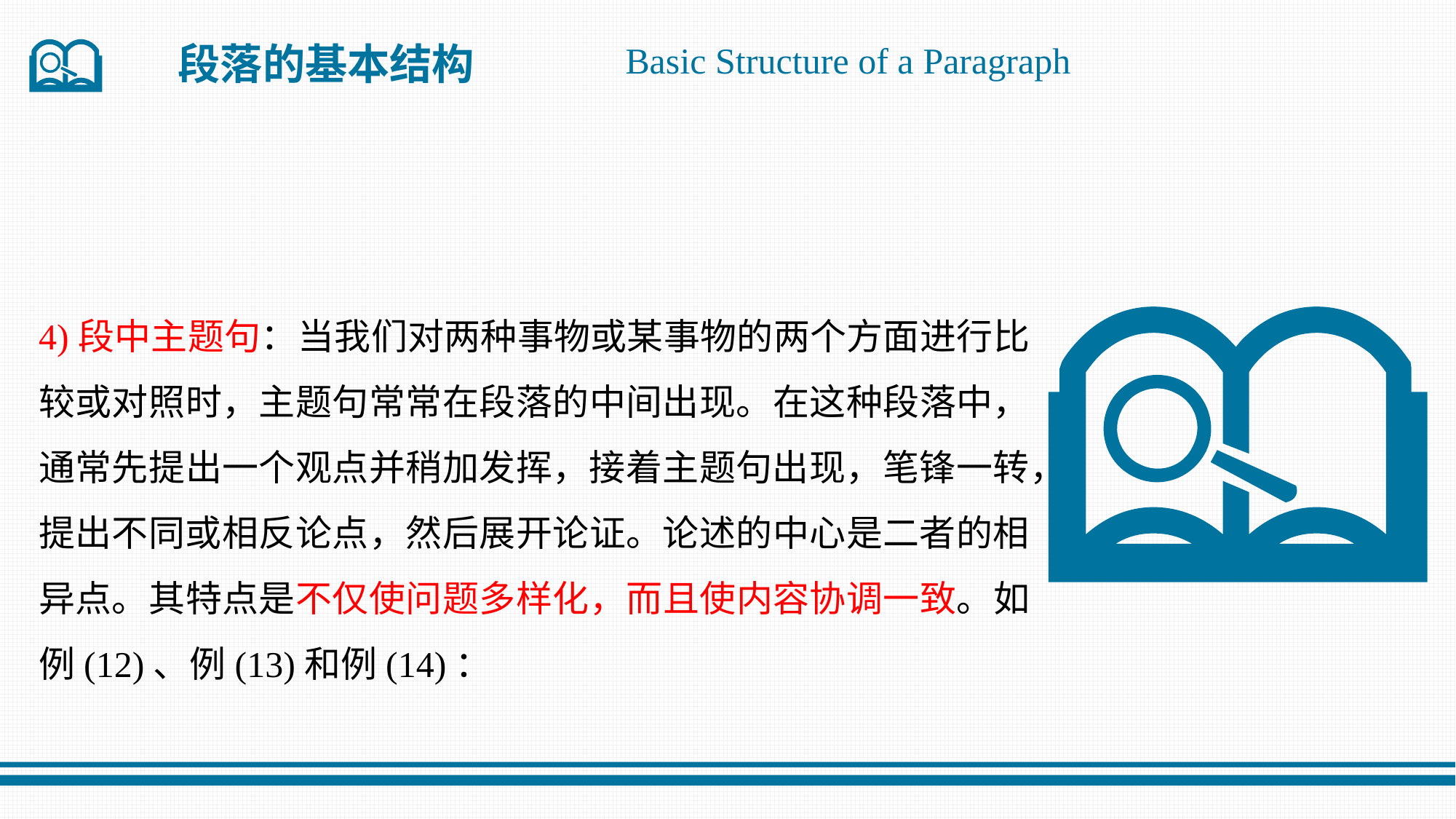

段落的基本结构
Basic Structure of a Paragraph
4)段中主题句：当我们对两种事物或某事物的两个方面进行比较或对照时，主题句常常在段落的中间出现。在这种段落中，通常先提出一个观点并稍加发挥，接着主题句出现，笔锋一转，提出不同或相反论点，然后展开论证。论述的中心是二者的相异点。其特点是不仅使问题多样化，而且使内容协调一致。如例(12)、例(13)和例(14)：